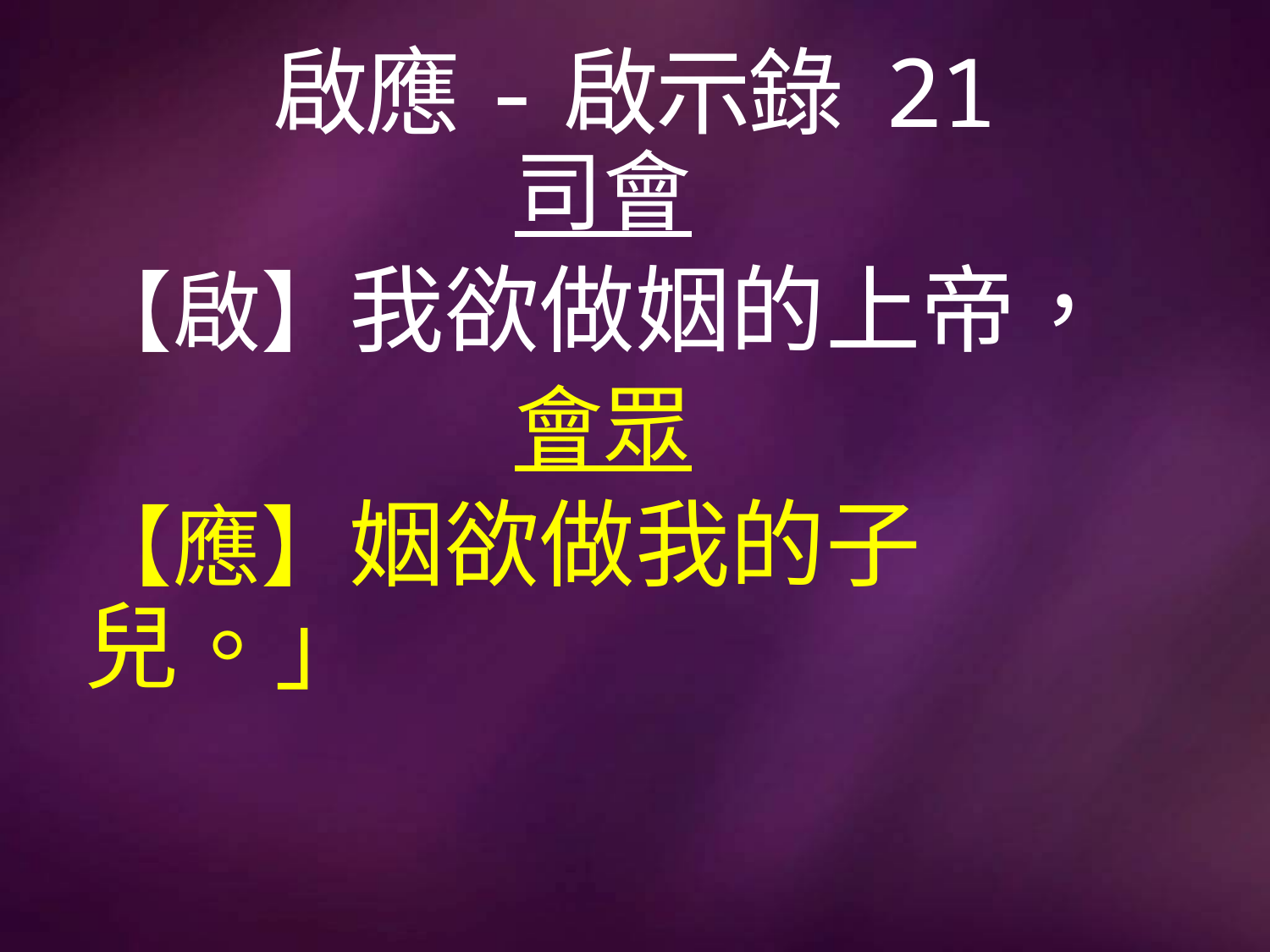

# 啟應-啟示錄 21
司會
【啟】我欲做姻的上帝，
會眾
【應】姻欲做我的子兒。」